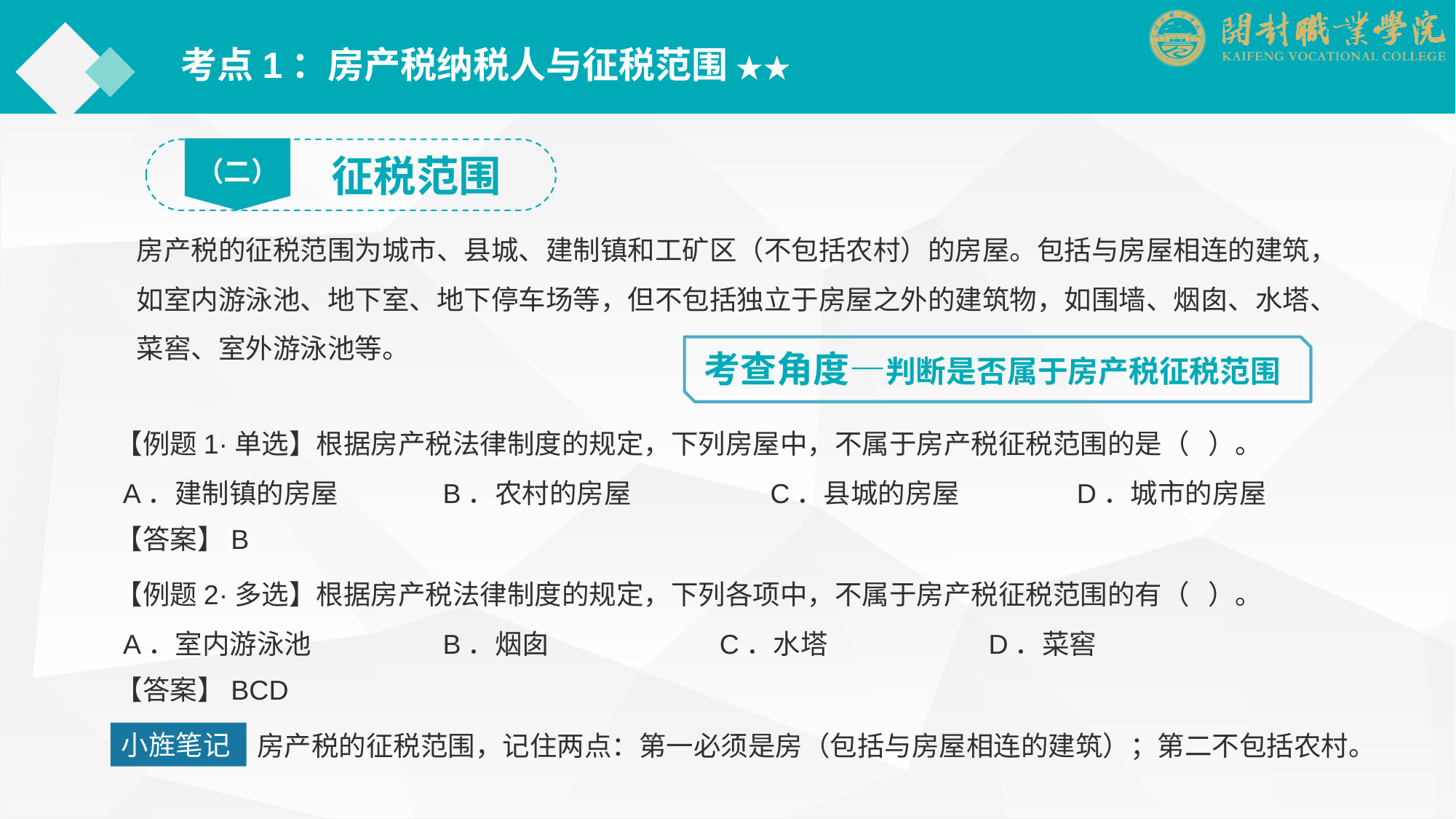

考点1：房产税纳税人与征税范围 ★★
（二）

征税范围
房产税的征税范围为城市、县城、建制镇和工矿区（不包括农村）的房屋。包括与房屋相连的建筑，如室内游泳池、地下室、地下停车场等，但不包括独立于房屋之外的建筑物，如围墙、烟囱、水塔、菜窖、室外游泳池等。

考查角度—判断是否属于房产税征税范围
【例题1·单选】根据房产税法律制度的规定，下列房屋中，不属于房产税征税范围的是（   ）。
 A．建制镇的房屋	B．农村的房屋		C．县城的房屋	　　　D．城市的房屋
【答案】B
【例题2·多选】根据房产税法律制度的规定，下列各项中，不属于房产税征税范围的有（   ）。
 A．室内游泳池		B．烟囱　　　　　　C．水塔		D．菜窖
【答案】BCD
房产税的征税范围，记住两点：第一必须是房（包括与房屋相连的建筑）；第二不包括农村。
小旌笔记